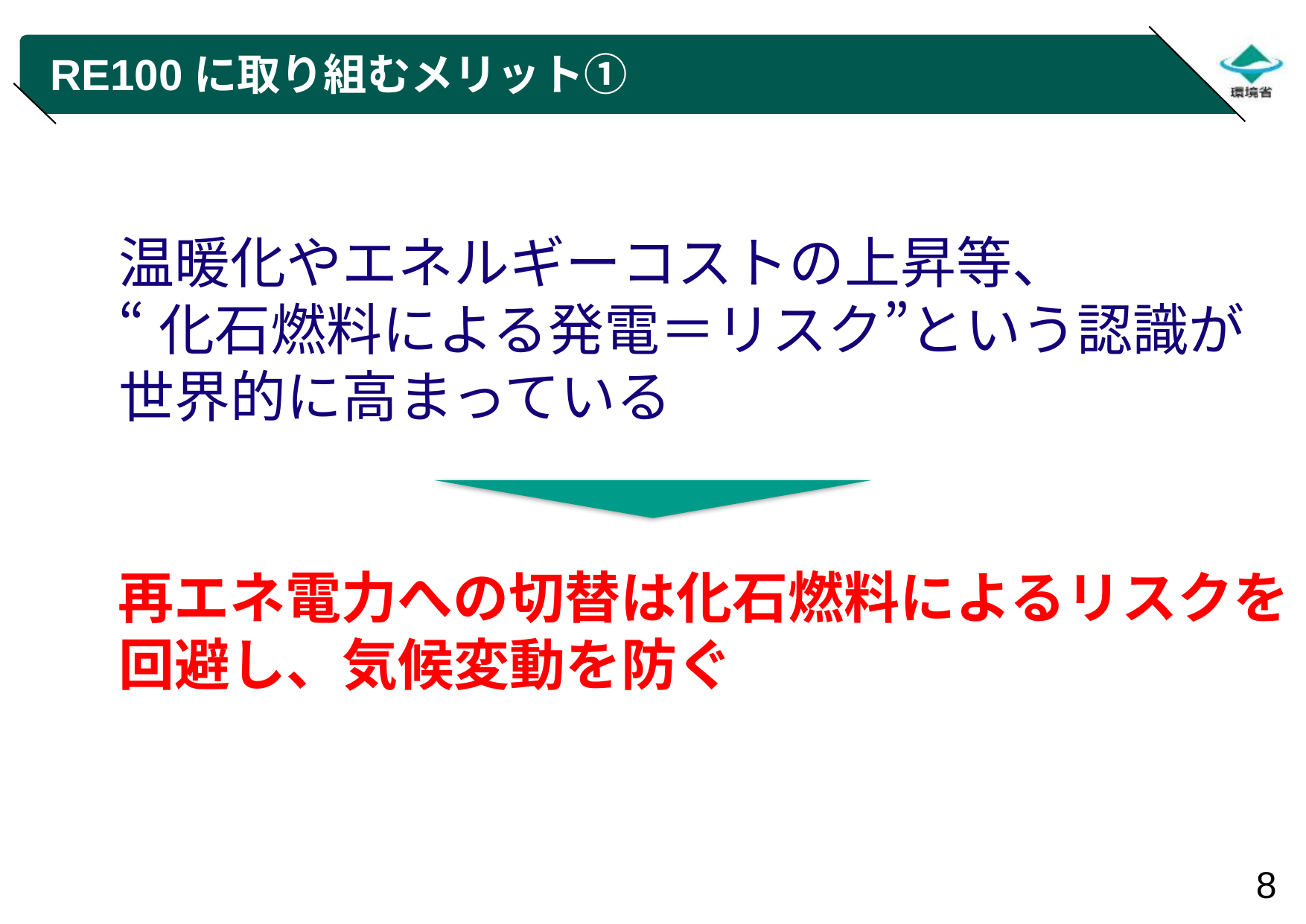

# RE100に取り組むメリット①
温暖化やエネルギーコストの上昇等、
“化石燃料による発電＝リスク”という認識が
世界的に高まっている

再エネ電力への切替は化石燃料によるリスクを
回避し、気候変動を防ぐ